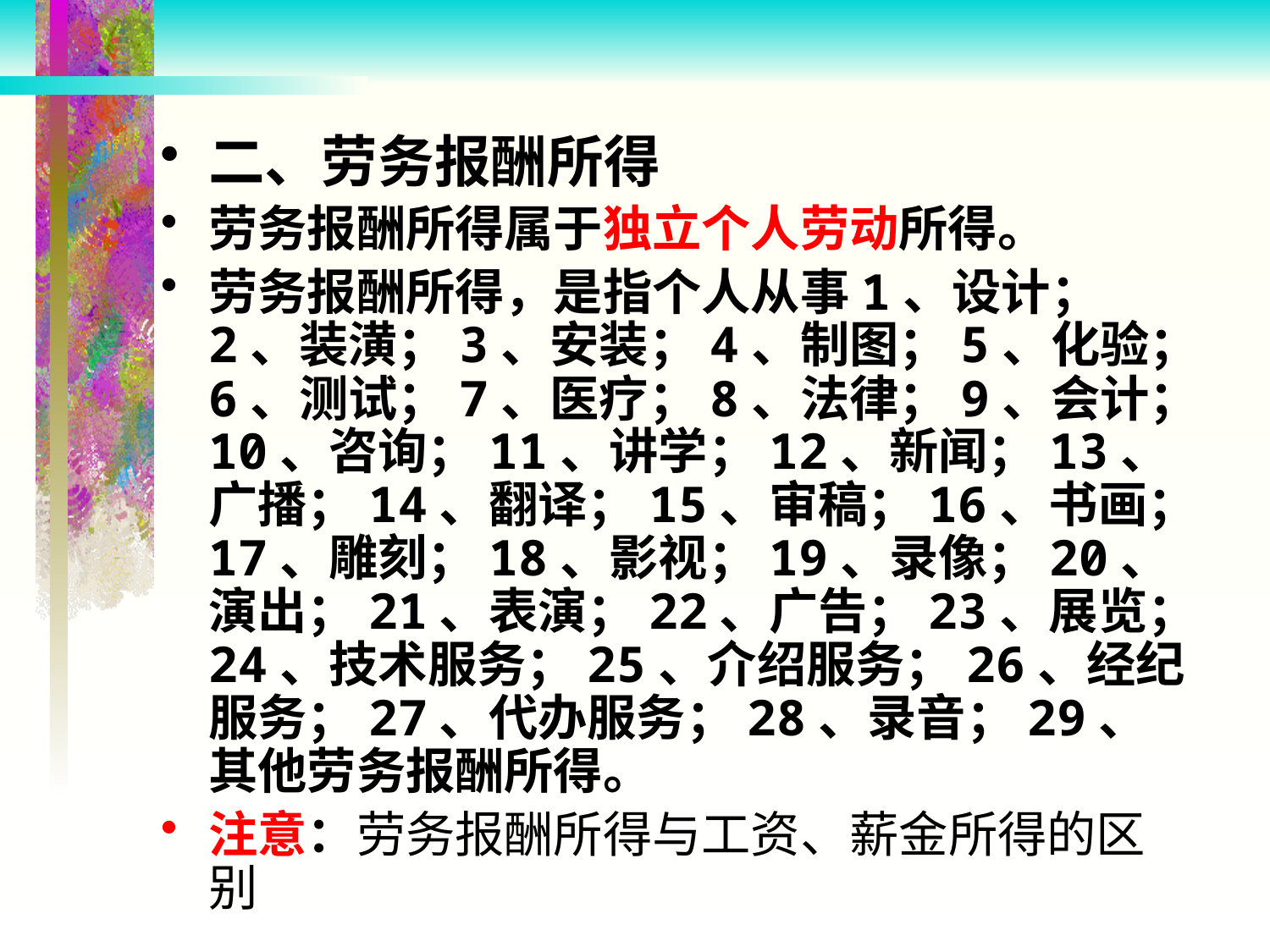

二、劳务报酬所得
劳务报酬所得属于独立个人劳动所得。
劳务报酬所得，是指个人从事1、设计；2、装潢；3、安装；4、制图；5、化验；6、测试；7、医疗；8、法律；9、会计；10、咨询；11、讲学；12、新闻；13、广播；14、翻译；15、审稿；16、书画；17、雕刻；18、影视；19、录像；20、演出；21、表演；22、广告；23、展览；24、技术服务；25、介绍服务；26、经纪服务；27、代办服务；28、录音；29、其他劳务报酬所得。
注意：劳务报酬所得与工资、薪金所得的区别